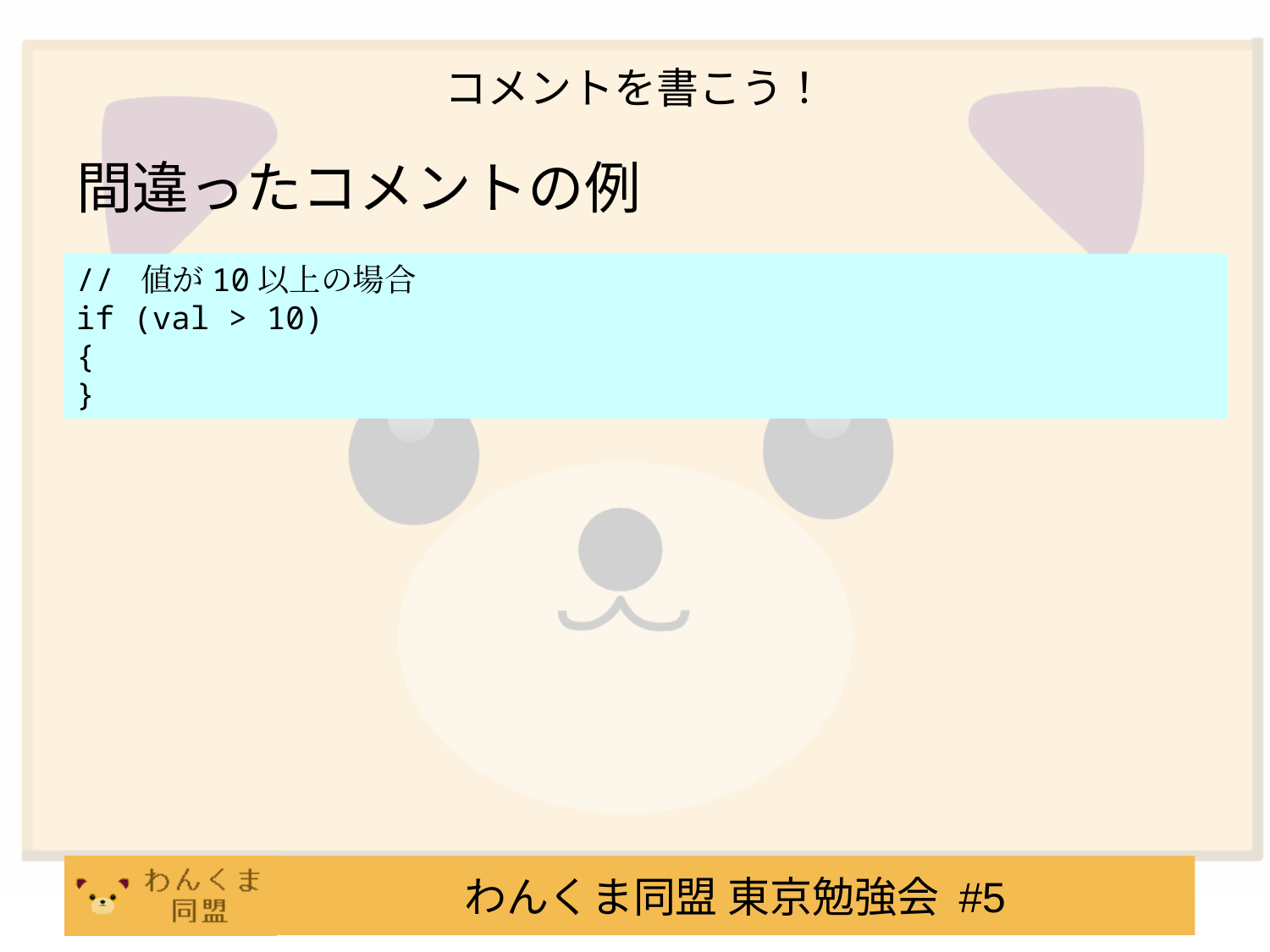

# コメントを書こう！
間違ったコメントの例
// 値が10以上の場合
if (val > 10)
{
}